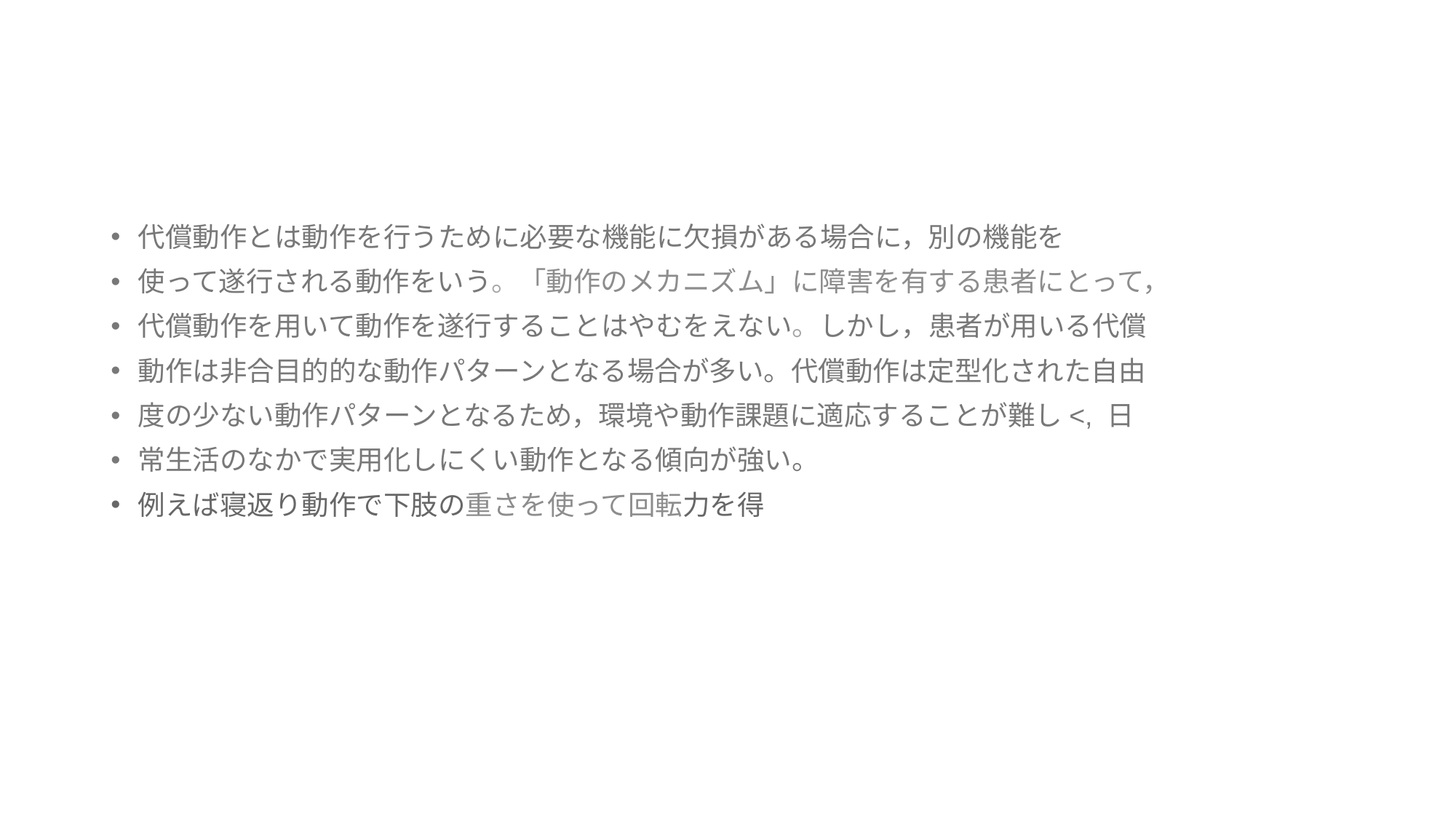

#
代償動作とは動作を行うために必要な機能に欠損がある場合に，別の機能を
使って遂行される動作をいう。「動作のメカニズム」に障害を有する患者にとって，
代償動作を用いて動作を遂行することはやむをえない。しかし，患者が用いる代償
動作は非合目的的な動作パターンとなる場合が多い。代償動作は定型化された自由
度の少ない動作パターンとなるため，環境や動作課題に適応することが難し<, 日
常生活のなかで実用化しにくい動作となる傾向が強い。
例えば寝返り動作で下肢の重さを使って回転力を得